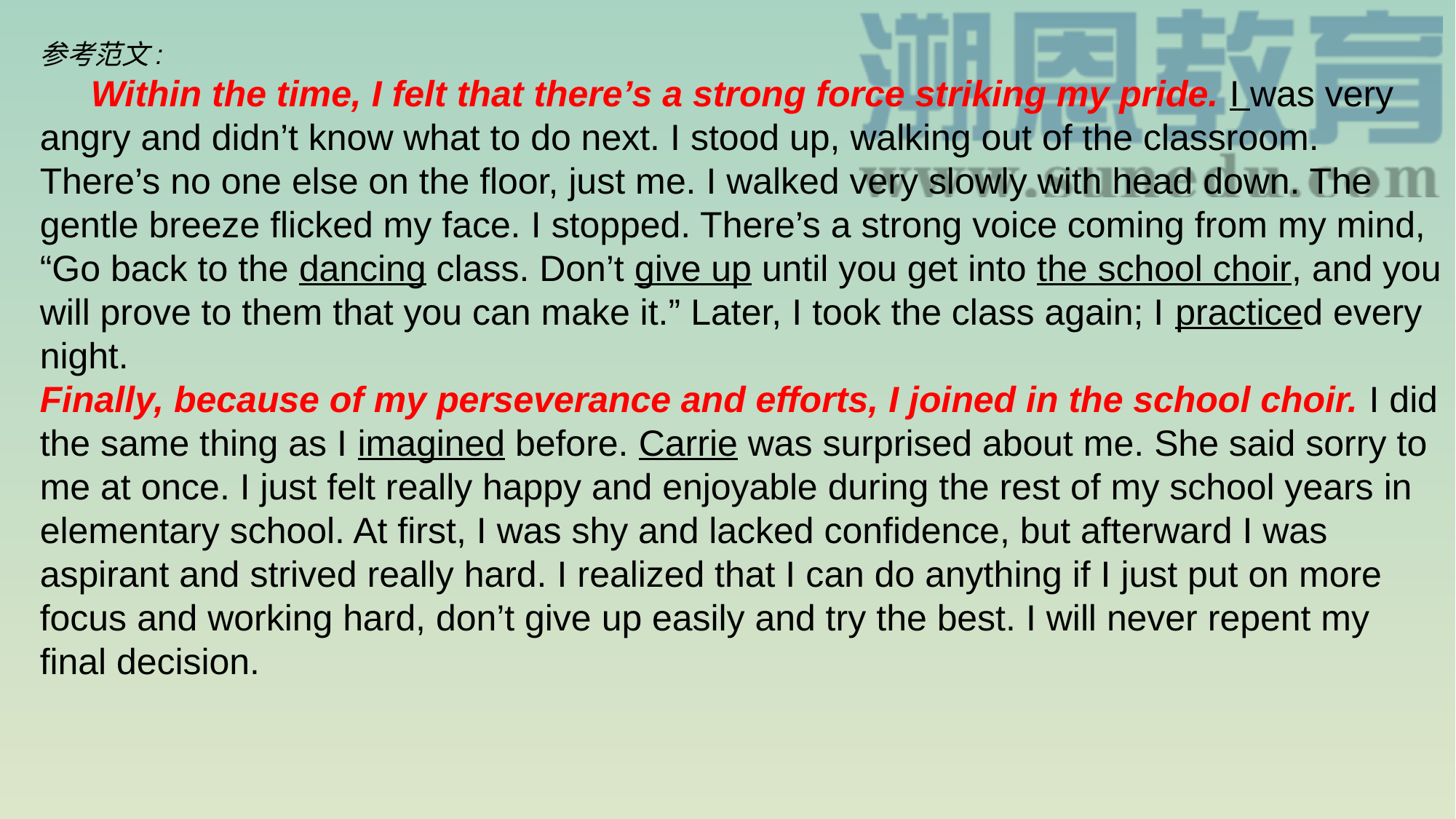

参考范文:
     Within the time, I felt that there’s a strong force striking my pride. I was very angry and didn’t know what to do next. I stood up, walking out of the classroom. There’s no one else on the floor, just me. I walked very slowly with head down. The gentle breeze flicked my face. I stopped. There’s a strong voice coming from my mind, “Go back to the dancing class. Don’t give up until you get into the school choir, and you will prove to them that you can make it.” Later, I took the class again; I practiced every night.
Finally, because of my perseverance and efforts, I joined in the school choir. I did the same thing as I imagined before. Carrie was surprised about me. She said sorry to me at once. I just felt really happy and enjoyable during the rest of my school years in elementary school. At first, I was shy and lacked confidence, but afterward I was aspirant and strived really hard. I realized that I can do anything if I just put on more focus and working hard, don’t give up easily and try the best. I will never repent my final decision.